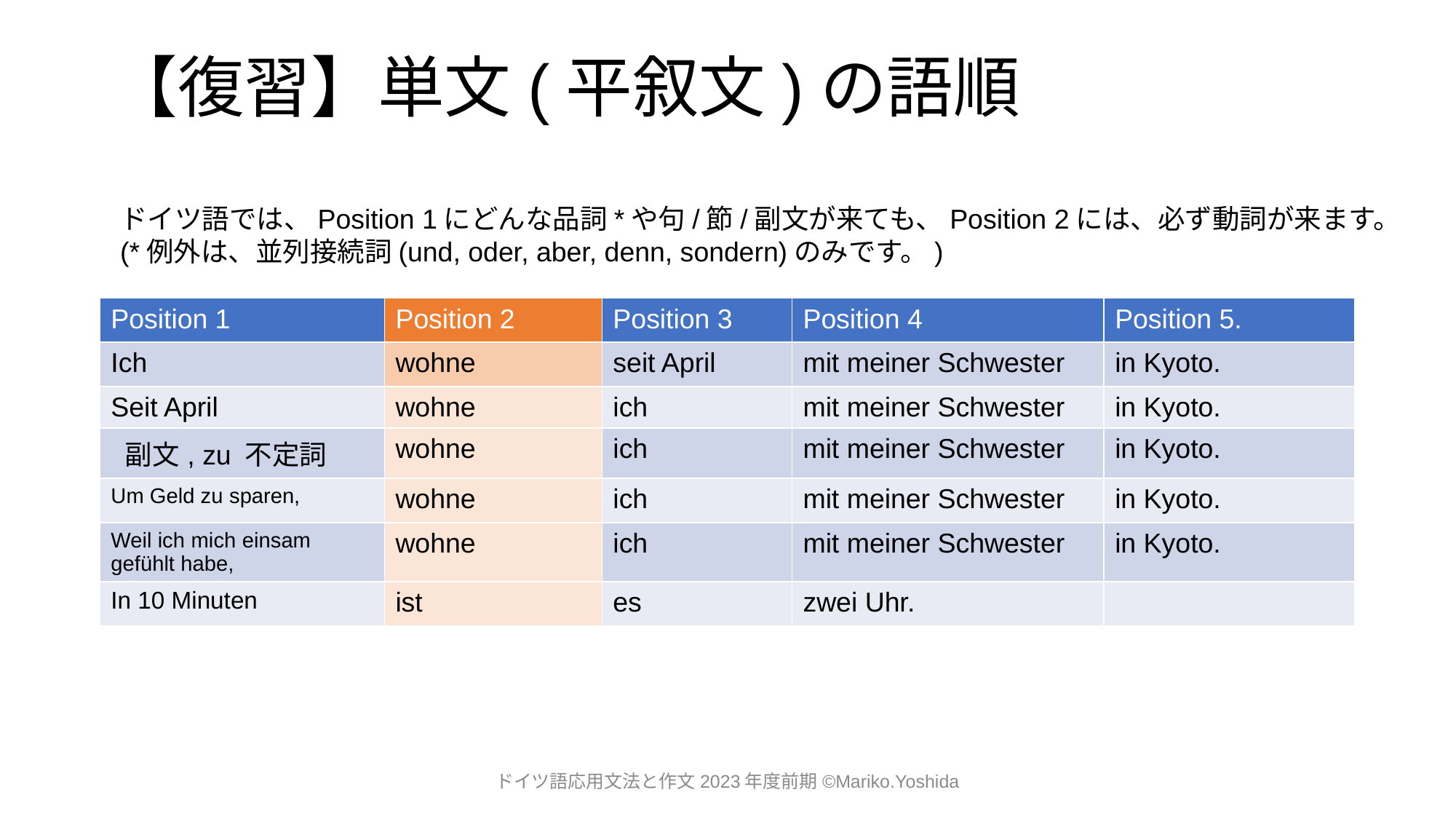

# 【復習】単文(平叙文)の語順
ドイツ語では、Position 1にどんな品詞*や句/節/副文が来ても、Position 2には、必ず動詞が来ます。
(*例外は、並列接続詞(und, oder, aber, denn, sondern)のみです。)
| Position 1 | Position 2 | Position 3 | Position 4 | Position 5. |
| --- | --- | --- | --- | --- |
| Ich | wohne | seit April | mit meiner Schwester | in Kyoto. |
| Seit April | wohne | ich | mit meiner Schwester | in Kyoto. |
| 副文, zu 不定詞 | wohne | ich | mit meiner Schwester | in Kyoto. |
| Um Geld zu sparen, | wohne | ich | mit meiner Schwester | in Kyoto. |
| Weil ich mich einsam gefühlt habe, | wohne | ich | mit meiner Schwester | in Kyoto. |
| In 10 Minuten | ist | es | zwei Uhr. |  |
ドイツ語応用文法と作文2023年度前期©Mariko.Yoshida